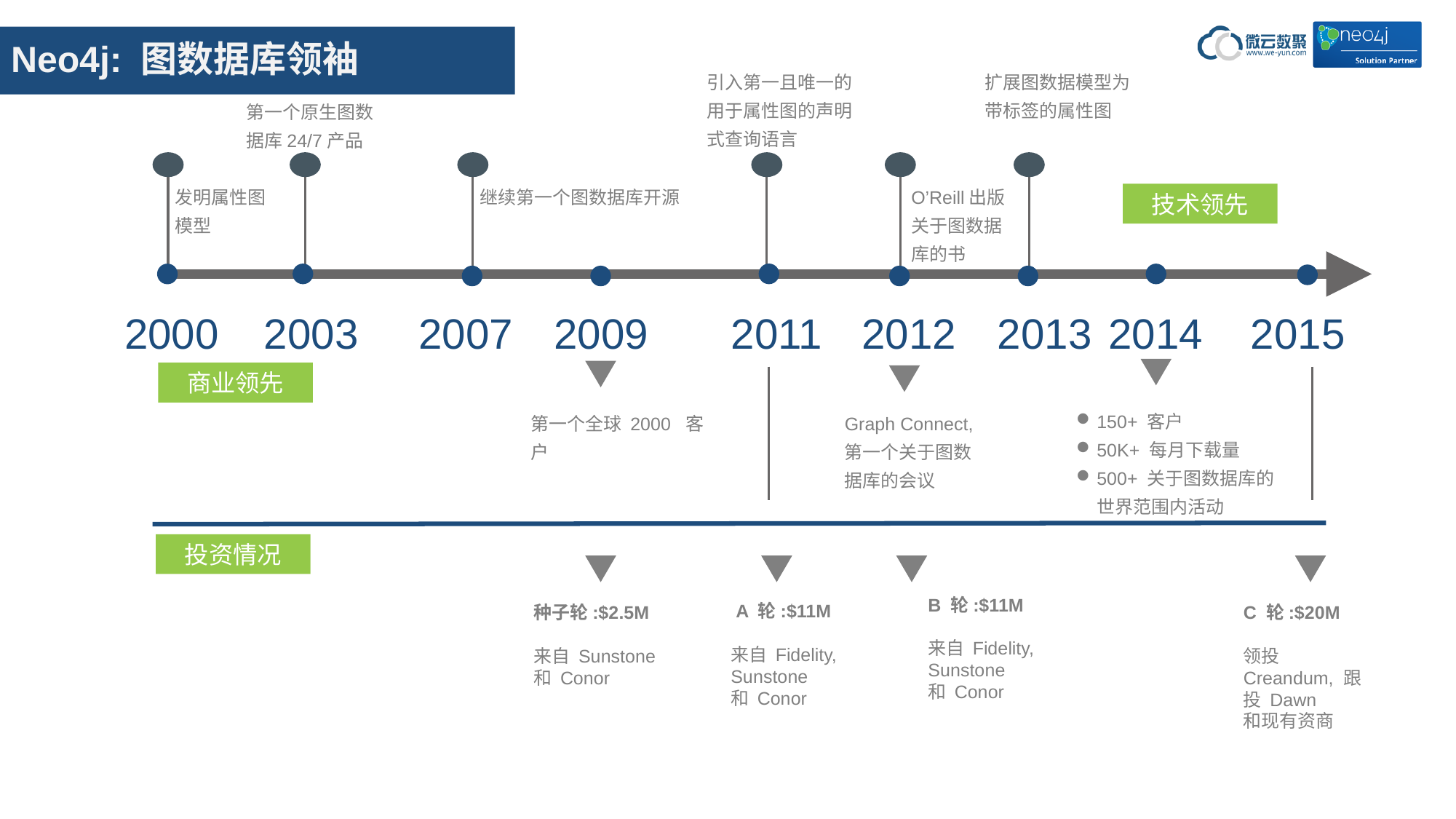

Neo4j: 图数据库领袖
引入第一且唯一的用于属性图的声明式查询语言
扩展图数据模型为带标签的属性图
第一个原生图数据库24/7产品

发明属性图模型
继续第一个图数据库开源
O’Reill出版关于图数据库的书
技术领先

2000
2003
2007
2009
2011
2012
2013
2014
2015

商业领先

150+ 客户
50K+ 每月下载量
500+ 关于图数据库的世界范围内活动
第一个全球 2000  客户
Graph Connect,
第一个关于图数据库的会议
投资情况

B 轮:$11M
来自 Fidelity, Sunstone
和 Conor
 A 轮:$11M
来自 Fidelity, Sunstone
和 Conor
种子轮:$2.5M
来自 Sunstone
和 Conor
C 轮:$20M
领投 Creandum, 跟投 Dawn
和现有资商